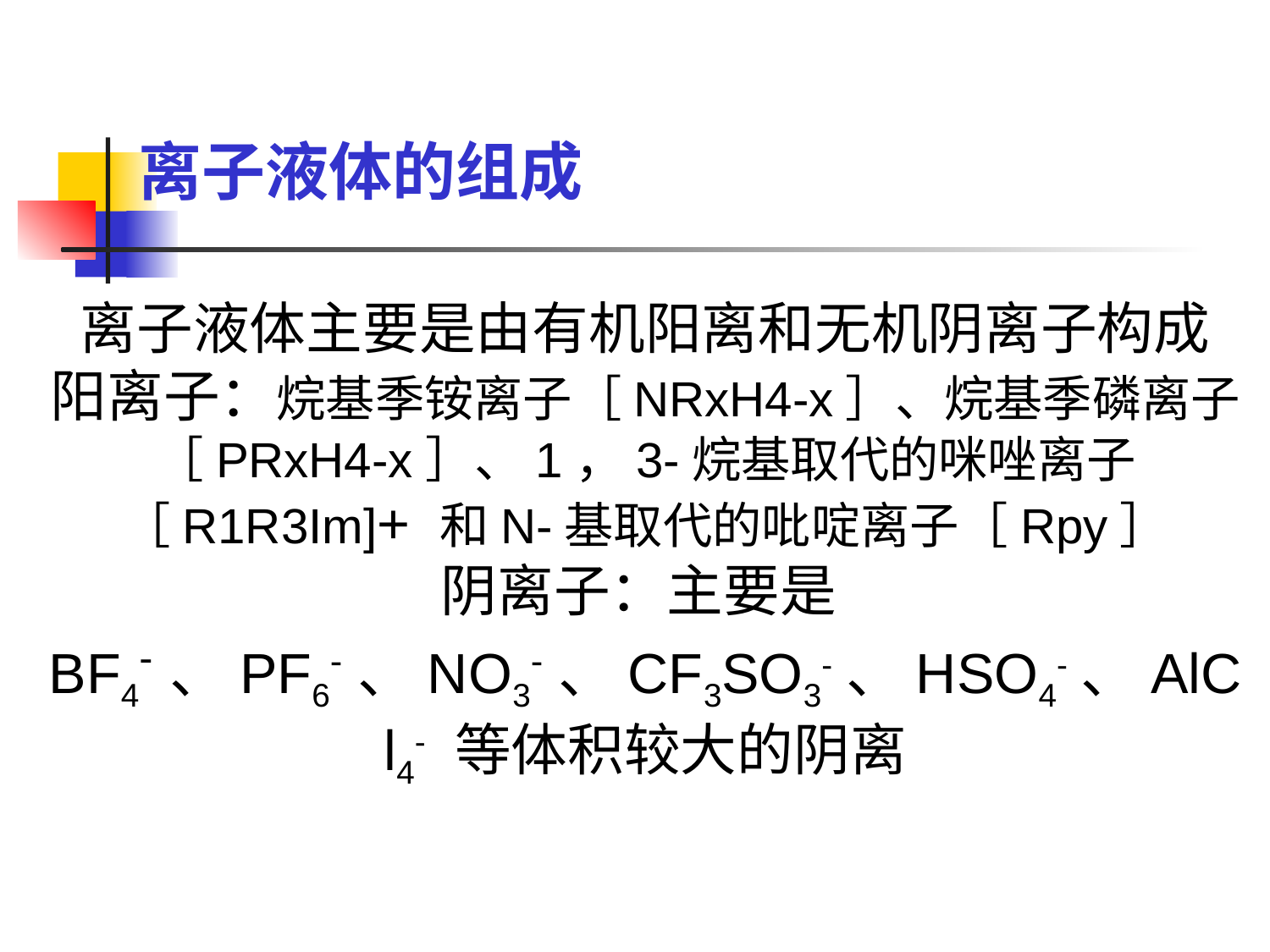

离子液体的组成

离子液体主要是由有机阳离和无机阴离子构成
阳离子：烷基季铵离子［NRxH4-x］、烷基季磷离子［PRxH4-x］、1，3-烷基取代的咪唑离子［R1R3Im]+ 和N-基取代的吡啶离子［Rpy］
阴离子：主要是BF4-、PF6-、NO3-、CF3SO3-、HSO4-、AlCl4- 等体积较大的阴离